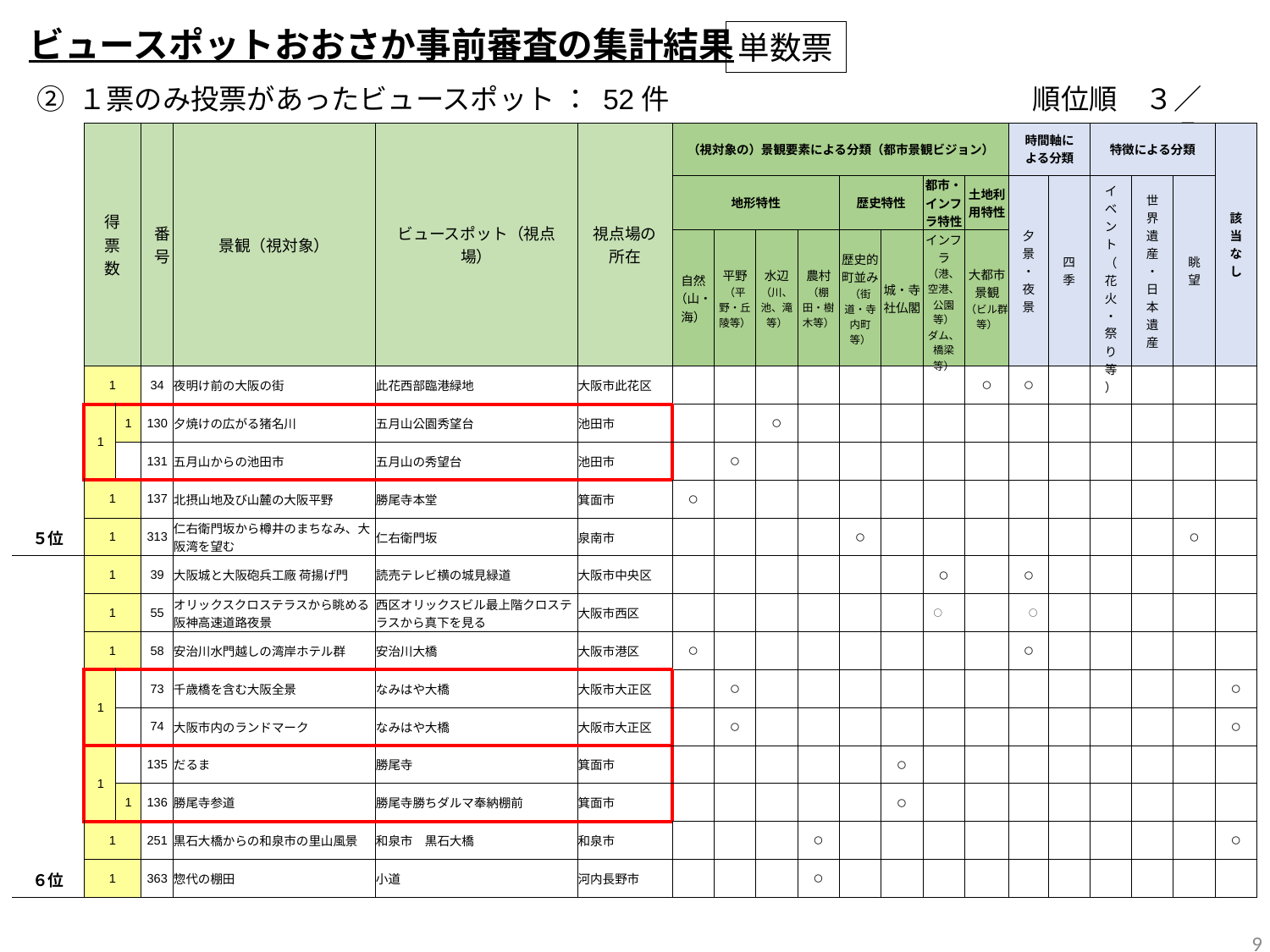

ビュースポットおおさか事前審査の集計結果
単数票
② １票のみ投票があったビュースポット ： 52件
順位順　３／５
|  |  | 得票数 |  | 番号 | 景観（視対象） | ビュースポット（視点場） | 視点場の所在 | （視対象の）景観要素による分類（都市景観ビジョン） |  |  |  |  |  |  |  | 時間軸による分類 |  | 特徴による分類 |  |  | 該当なし |
| --- | --- | --- | --- | --- | --- | --- | --- | --- | --- | --- | --- | --- | --- | --- | --- | --- | --- | --- | --- | --- | --- |
|  |  |  |  |  |  |  |  | 地形特性 |  |  |  | 歴史特性 |  | 都市・インフラ特性 | 土地利用特性 | 夕景・夜景 | 四季 | イベント （花火・祭り等） | 世界遺産・日本遺産 | 眺望 |  |
|  |  |  |  |  |  |  |  | 自然 （山・海） | 平野 （平野・丘陵等） | 水辺 （川、池、滝等） | 農村 （棚田・樹木等） | 歴史的町並み （街道・寺内町等） | 城・寺社仏閣 | インフラ （港、空港、公園等） ダム、橋梁等） | 大都市景観 （ビル群等） |  |  |  |  |  |  |
|  |  | 1 |  | 34 | 夜明け前の大阪の街 | 此花西部臨港緑地 | 大阪市此花区 |  |  |  |  |  |  |  | 〇 | 〇 |  |  |  |  |  |
|  |  | 1 | 1 | 130 | 夕焼けの広がる猪名川 | 五月山公園秀望台 | 池田市 |  |  | 〇 |  |  |  |  |  |  |  |  |  |  |  |
|  |  |  |  | 131 | 五月山からの池田市 | 五月山の秀望台 | 池田市 |  | 〇 |  |  |  |  |  |  |  |  |  |  |  |  |
|  |  | 1 |  | 137 | 北摂山地及び山麓の大阪平野 | 勝尾寺本堂 | 箕面市 | 〇 |  |  |  |  |  |  |  |  |  |  |  |  |  |
| ５位 |  | 1 |  | 313 | 仁右衛門坂から樽井のまちなみ、大阪湾を望む | 仁右衛門坂 | 泉南市 |  |  |  |  | 〇 |  |  |  |  |  |  |  | 〇 |  |
|  |  | 1 |  | 39 | 大阪城と大阪砲兵工廠 荷揚げ門 | 読売テレビ横の城見緑道 | 大阪市中央区 |  |  |  |  |  |  | 〇 |  | 〇 |  |  |  |  |  |
|  |  | 1 |  | 55 | オリックスクロステラスから眺める阪神高速道路夜景 | 西区オリックスビル最上階クロステラスから真下を見る | 大阪市西区 |  |  |  |  |  |  | ○ |  | ○ |  |  |  |  |  |
|  |  | 1 |  | 58 | 安治川水門越しの湾岸ホテル群 | 安治川大橋 | 大阪市港区 | 〇 |  |  |  |  |  |  |  | 〇 |  |  |  |  |  |
|  |  | 1 |  | 73 | 千歳橋を含む大阪全景 | なみはや大橋 | 大阪市大正区 |  | 〇 |  |  |  |  |  |  |  |  |  |  |  | 〇 |
|  |  |  |  | 74 | 大阪市内のランドマーク | なみはや大橋 | 大阪市大正区 |  | 〇 |  |  |  |  |  |  |  |  |  |  |  | 〇 |
|  |  | 1 |  | 135 | だるま | 勝尾寺 | 箕面市 |  |  |  |  |  | 〇 |  |  |  |  |  |  |  |  |
|  |  |  | 1 | 136 | 勝尾寺参道 | 勝尾寺勝ちダルマ奉納棚前 | 箕面市 |  |  |  |  |  | 〇 |  |  |  |  |  |  |  |  |
|  |  | 1 |  | 251 | 黒石大橋からの和泉市の里山風景 | 和泉市　黒石大橋 | 和泉市 |  |  |  | 〇 |  |  |  |  |  |  |  |  |  | 〇 |
| ６位 |  | 1 |  | 363 | 惣代の棚田 | 小道 | 河内長野市 |  |  |  | 〇 |  |  |  |  |  |  |  |  |  |  |
9